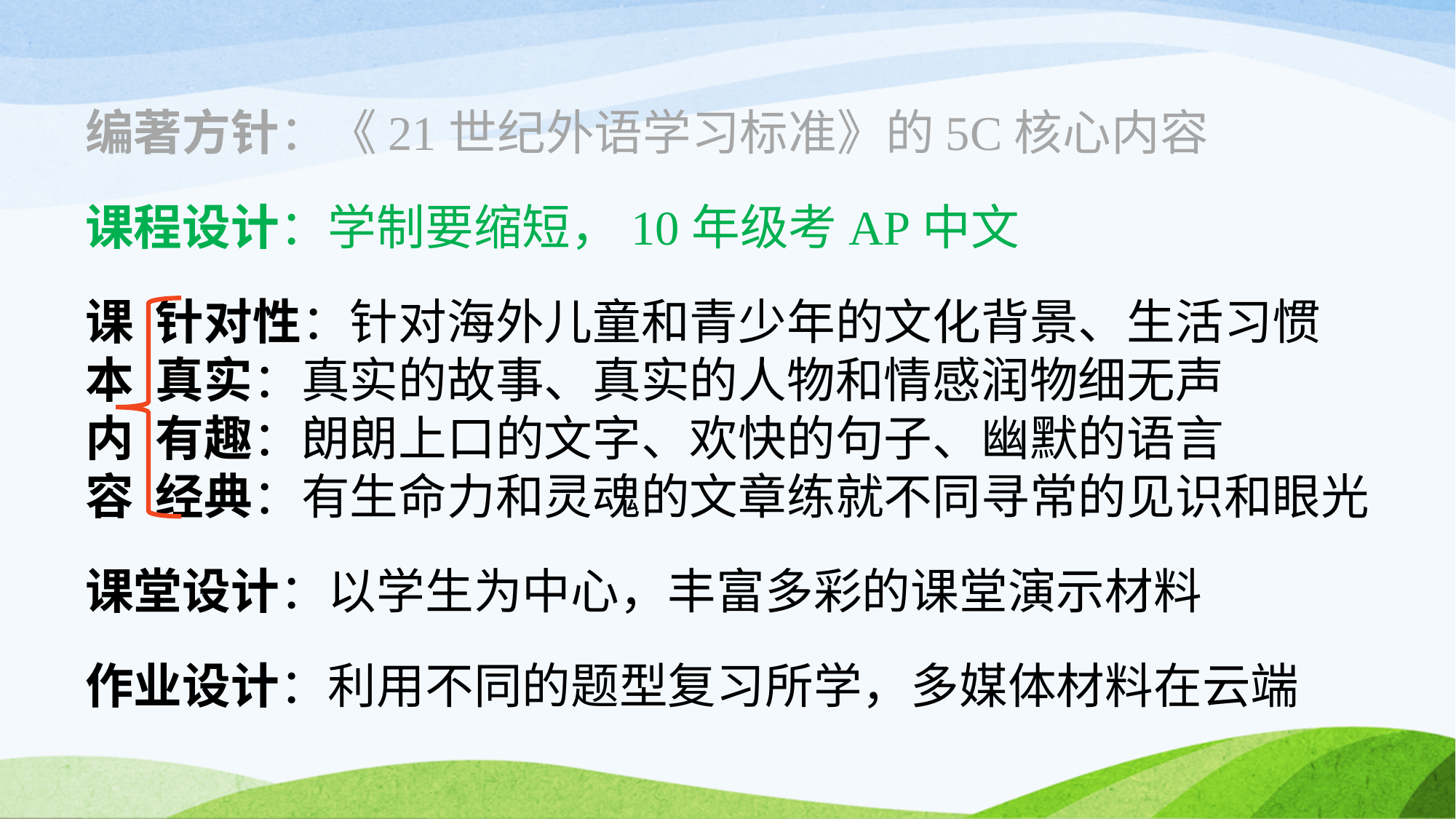

编著方针：《21世纪外语学习标准》的5C核心内容

课程设计：学制要缩短，10年级考AP中文

课  针对性：针对海外儿童和青少年的文化背景、生活习惯
本  真实：真实的故事、真实的人物和情感润物细无声
内  有趣：朗朗上口的文字、欢快的句子、幽默的语言
容  经典：有生命力和灵魂的文章练就不同寻常的见识和眼光

课堂设计：以学生为中心，丰富多彩的课堂演示材料

作业设计：利用不同的题型复习所学，多媒体材料在云端